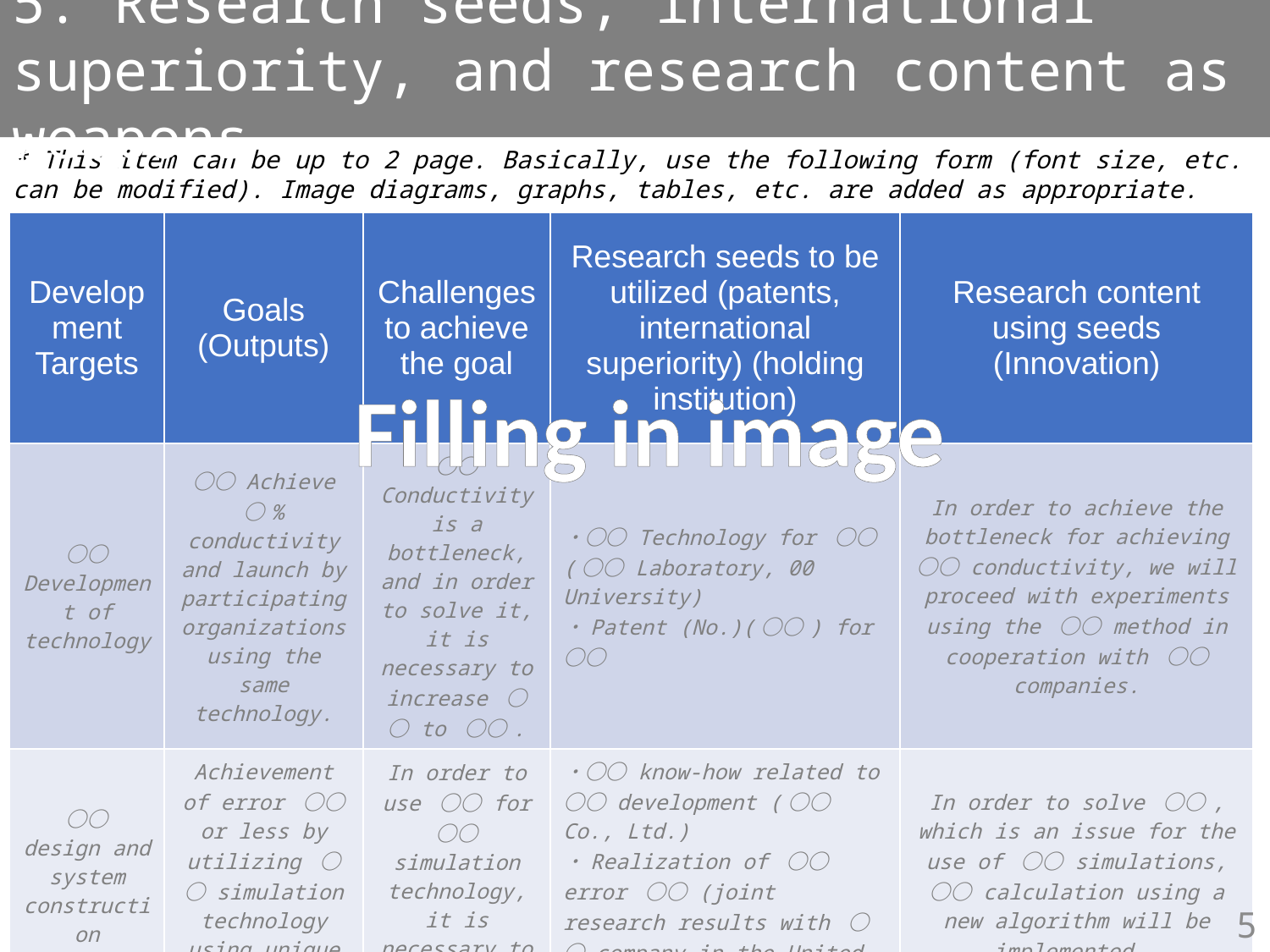

5. Research seeds, international superiority, and research content as weapons
* This item can be up to 2 page. Basically, use the following form (font size, etc. can be modified). Image diagrams, graphs, tables, etc. are added as appropriate.
| Development Targets | Goals (Outputs) | Challenges to achieve the goal | Research seeds to be utilized (patents, international superiority) (holding institution) | Research content using seeds (Innovation) |
| --- | --- | --- | --- | --- |
| 〇〇 Development of technology | 〇〇 Achieve 〇% conductivity and launch by participating organizations using the same technology. | 〇〇 Conductivity is a bottleneck, and in order to solve it, it is necessary to increase 〇〇 to 〇〇. | ・〇〇 Technology for 〇〇 (〇〇 Laboratory, 00 University) ・Patent (No.)(〇〇) for 〇〇 | In order to achieve the bottleneck for achieving 〇〇 conductivity, we will proceed with experiments using the 〇〇 method in cooperation with 〇〇 companies. |
| 〇〇 design and system construction | Achievement of error 〇〇 or less by utilizing 〇〇 simulation technology using unique 〇〇. | In order to use 〇〇 for 〇〇 simulation technology, it is necessary to clear 〇〇. | ・〇〇 know-how related to 〇〇 development (〇〇 Co., Ltd.) ・Realization of 〇〇 error 〇〇 (joint research results with 〇〇 company in the United States) | In order to solve 〇〇, which is an issue for the use of 〇〇 simulations, 〇〇 calculation using a new algorithm will be implemented。 |
|  |  |  |  |  |
Filling in image
5